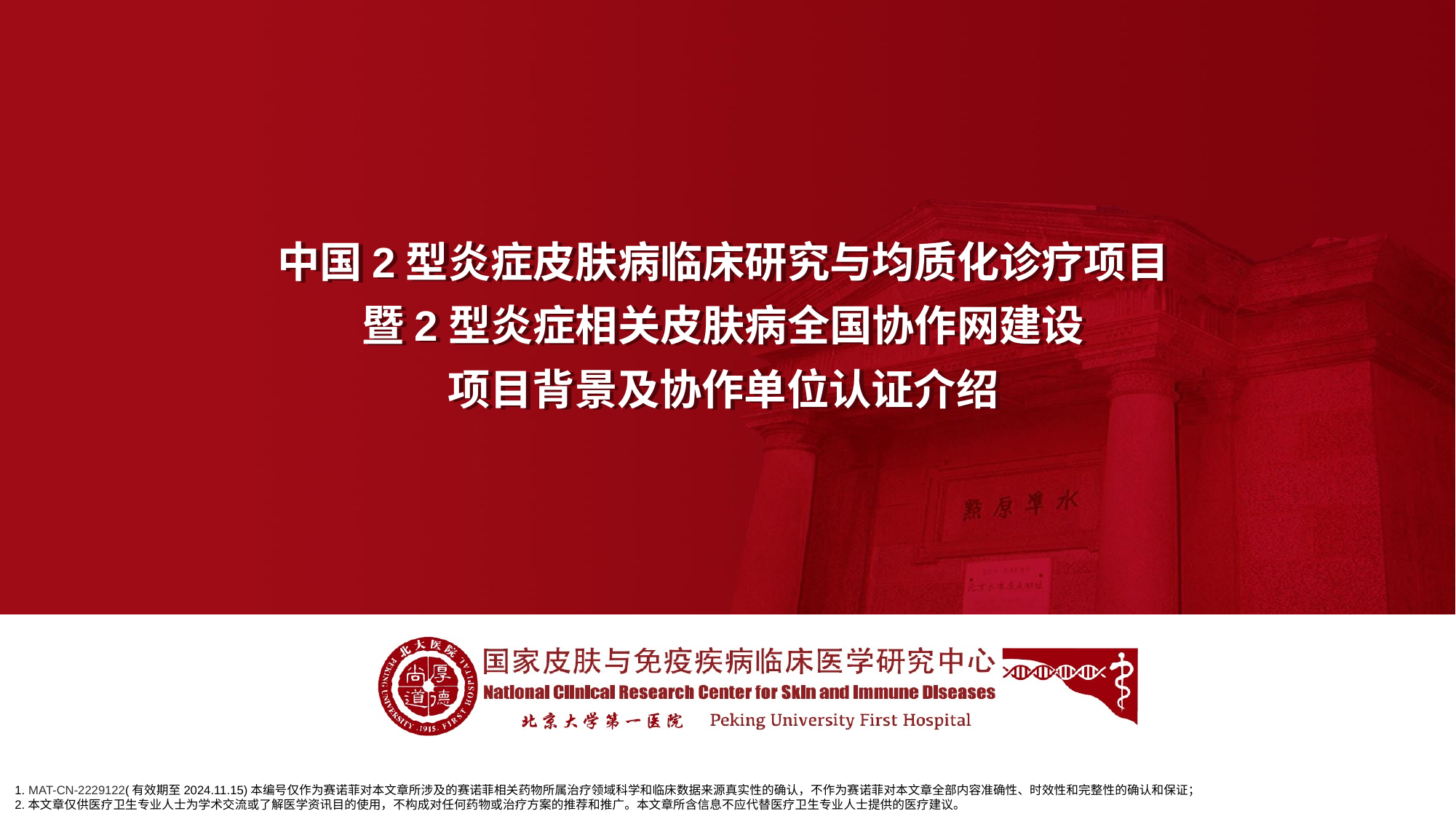

# 中国2型炎症皮肤病临床研究与均质化诊疗项目 暨2型炎症相关皮肤病全国协作网建设 项目背景及协作单位认证介绍
1. MAT-CN-2229122(有效期至2024.11.15)本编号仅作为赛诺菲对本文章所涉及的赛诺菲相关药物所属治疗领域科学和临床数据来源真实性的确认，不作为赛诺菲对本文章全部内容准确性、时效性和完整性的确认和保证；
2.本文章仅供医疗卫生专业人士为学术交流或了解医学资讯目的使用，不构成对任何药物或治疗方案的推荐和推广。本文章所含信息不应代替医疗卫生专业人士提供的医疗建议。